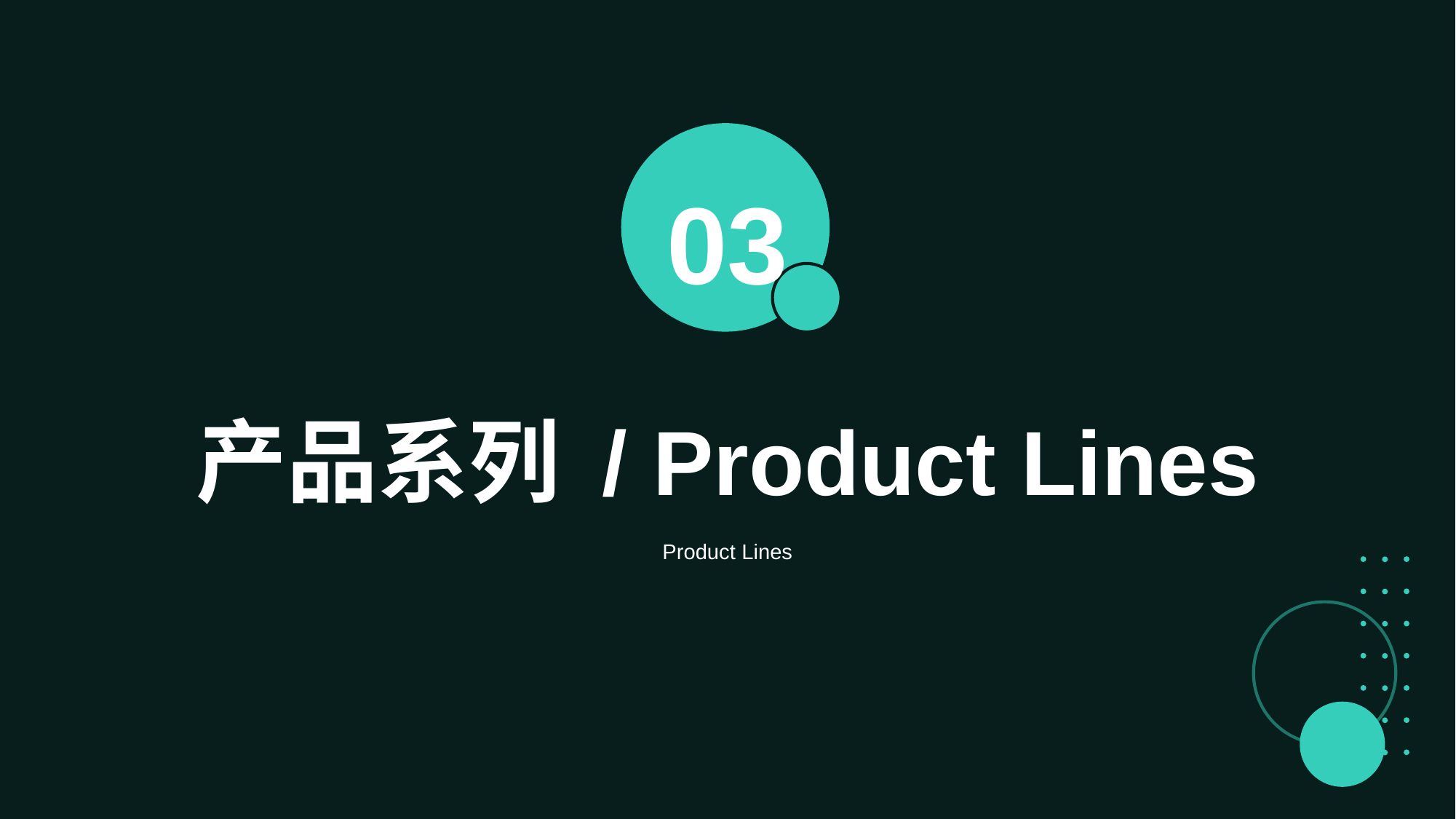

03
产品系列 / Product Lines
Product Lines